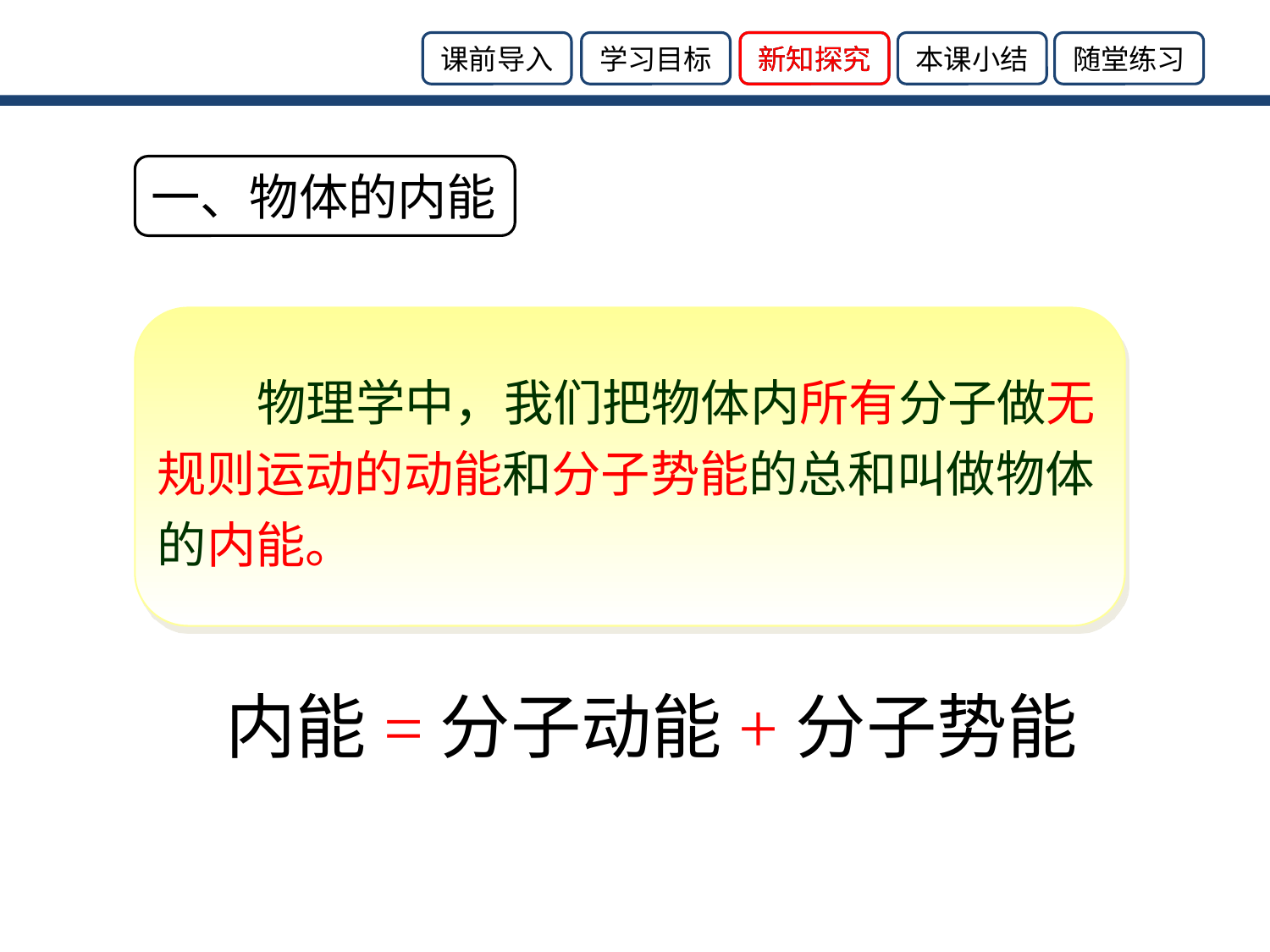

新知探究
一、物体的内能

        物理学中，我们把物体内所有分子做无规则运动的动能和分子势能的总和叫做物体的内能。
内能=分子动能+分子势能